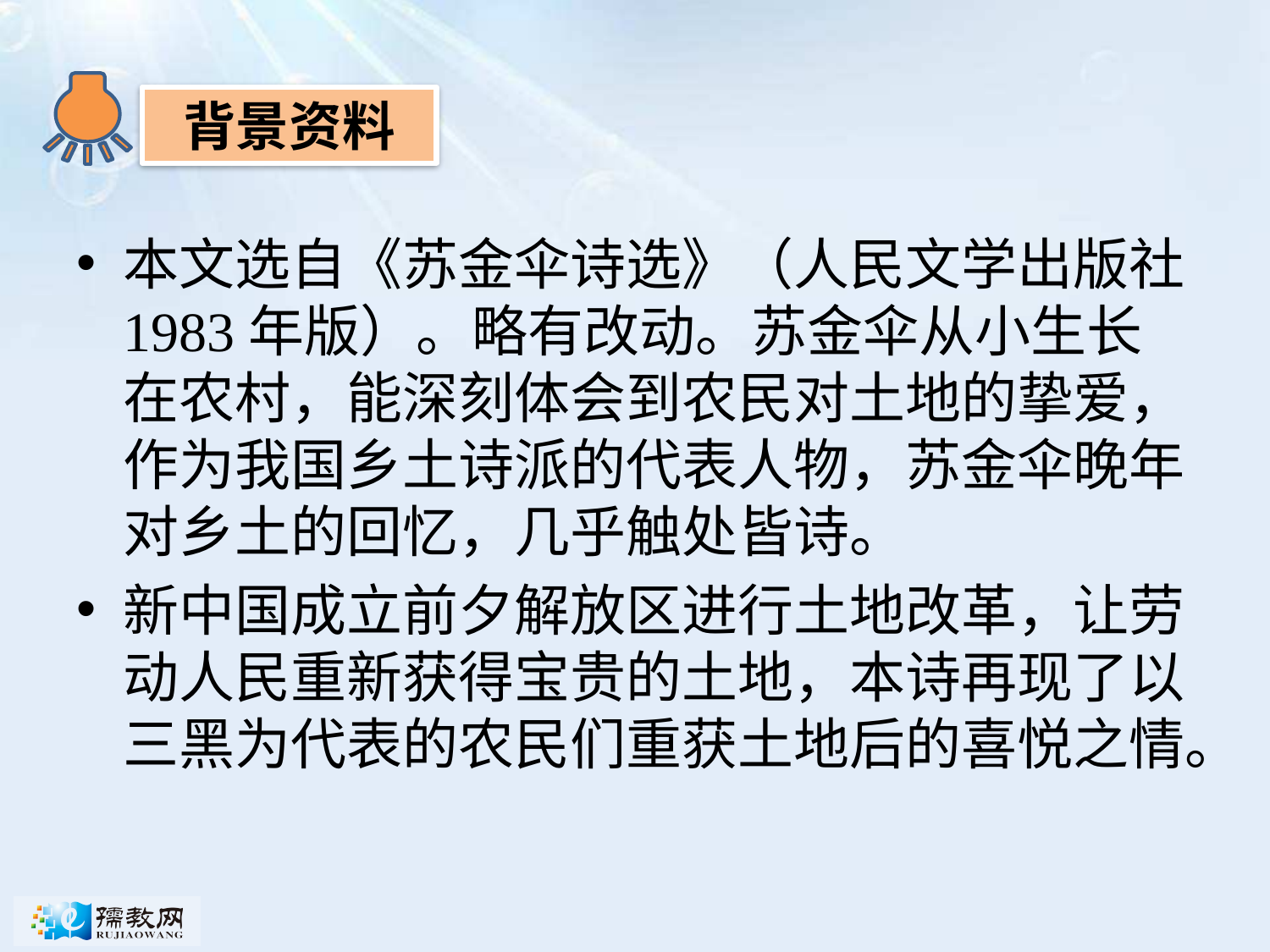

背景资料
本文选自《苏金伞诗选》（人民文学出版社1983年版）。略有改动。苏金伞从小生长在农村，能深刻体会到农民对土地的挚爱，作为我国乡土诗派的代表人物，苏金伞晚年对乡土的回忆，几乎触处皆诗。
新中国成立前夕解放区进行土地改革，让劳动人民重新获得宝贵的土地，本诗再现了以三黑为代表的农民们重获土地后的喜悦之情。